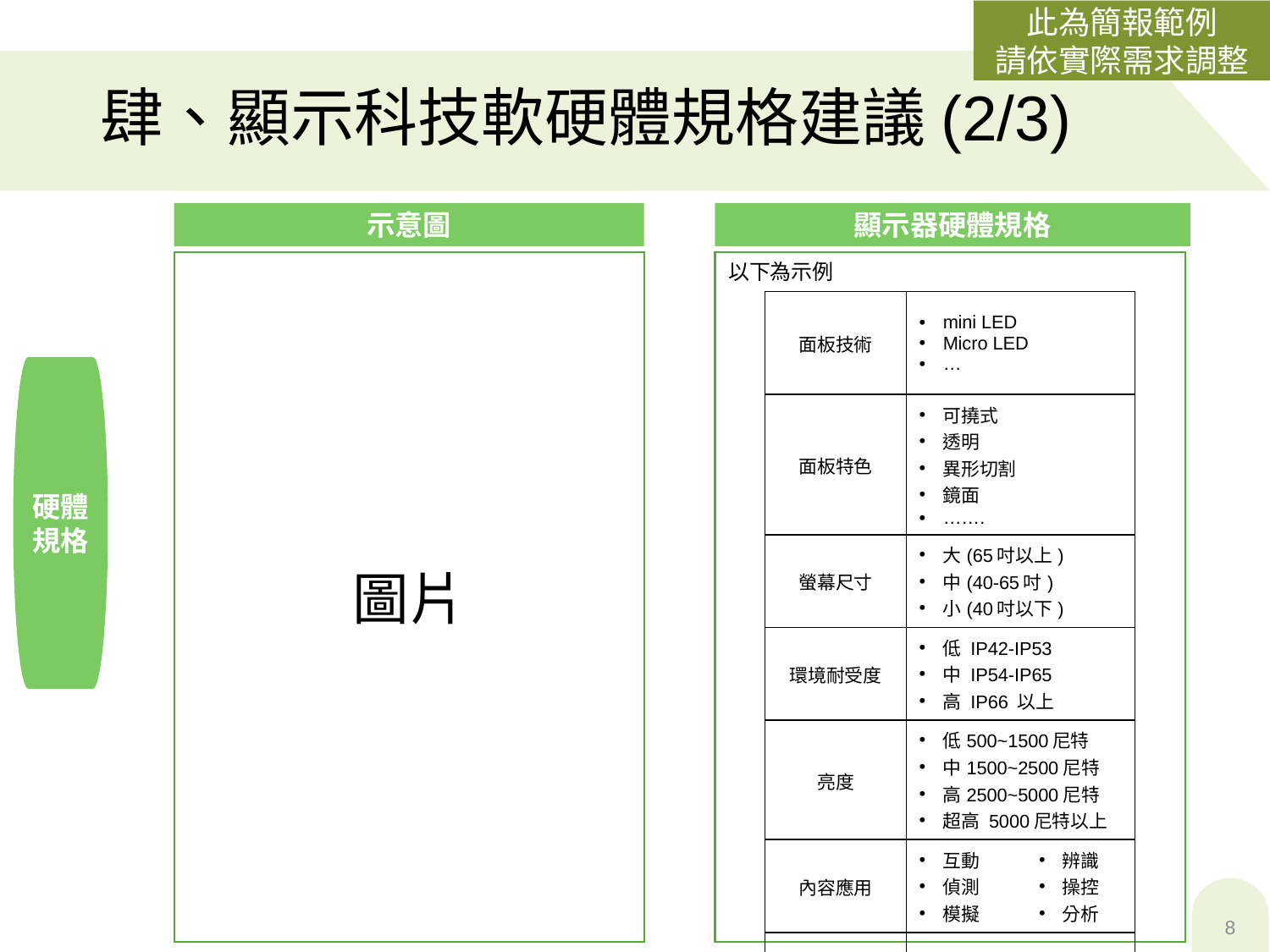

此為簡報範例
請依實際需求調整
# 肆、顯示科技軟硬體規格建議(2/3)
示意圖
顯示器硬體規格
圖片
以下為示例

| 面板技術 | mini LED Micro LED … |  |
| --- | --- | --- |
| 面板特色 | 可撓式 透明 異形切割 鏡面 ……. |  |
| 螢幕尺寸 | 大(65吋以上) 中(40-65吋) 小(40吋以下) |  |
| 環境耐受度 | 低 IP42-IP53 中 IP54-IP65 高 IP66 以上 |  |
| 亮度 | 低500~1500尼特 中1500~2500尼特 高2500~5000尼特 超高 5000尼特以上 |  |
| 內容應用 | 互動 偵測 模擬 | 辨識 操控 分析 |
| …… | ……. |  |
硬體規格
8